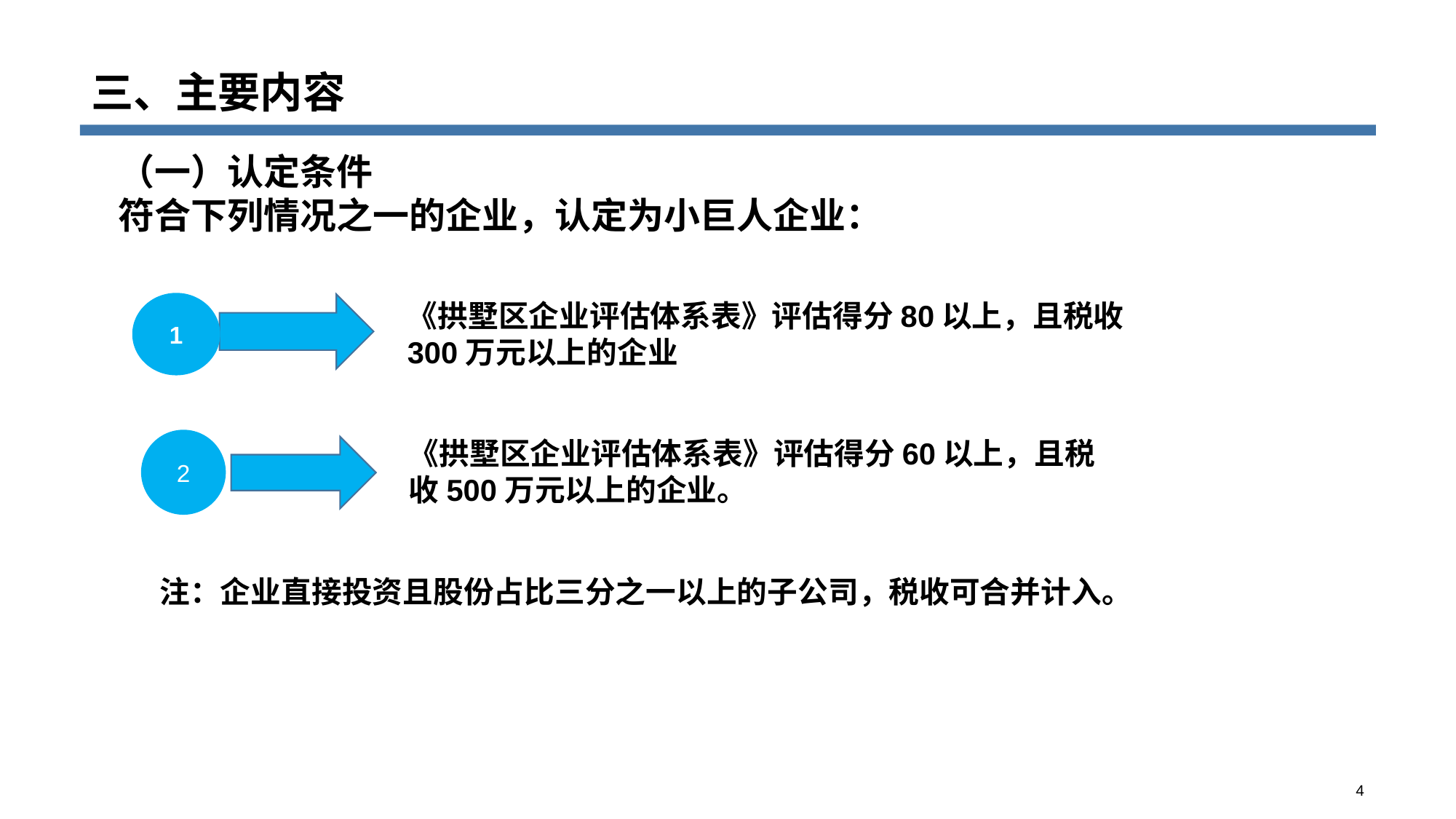

# 三、主要内容
（一）认定条件
符合下列情况之一的企业，认定为小巨人企业：
《拱墅区企业评估体系表》评估得分80以上，且税收300万元以上的企业
1

《拱墅区企业评估体系表》评估得分60以上，且税收500万元以上的企业。
2

注：企业直接投资且股份占比三分之一以上的子公司，税收可合并计入。
4